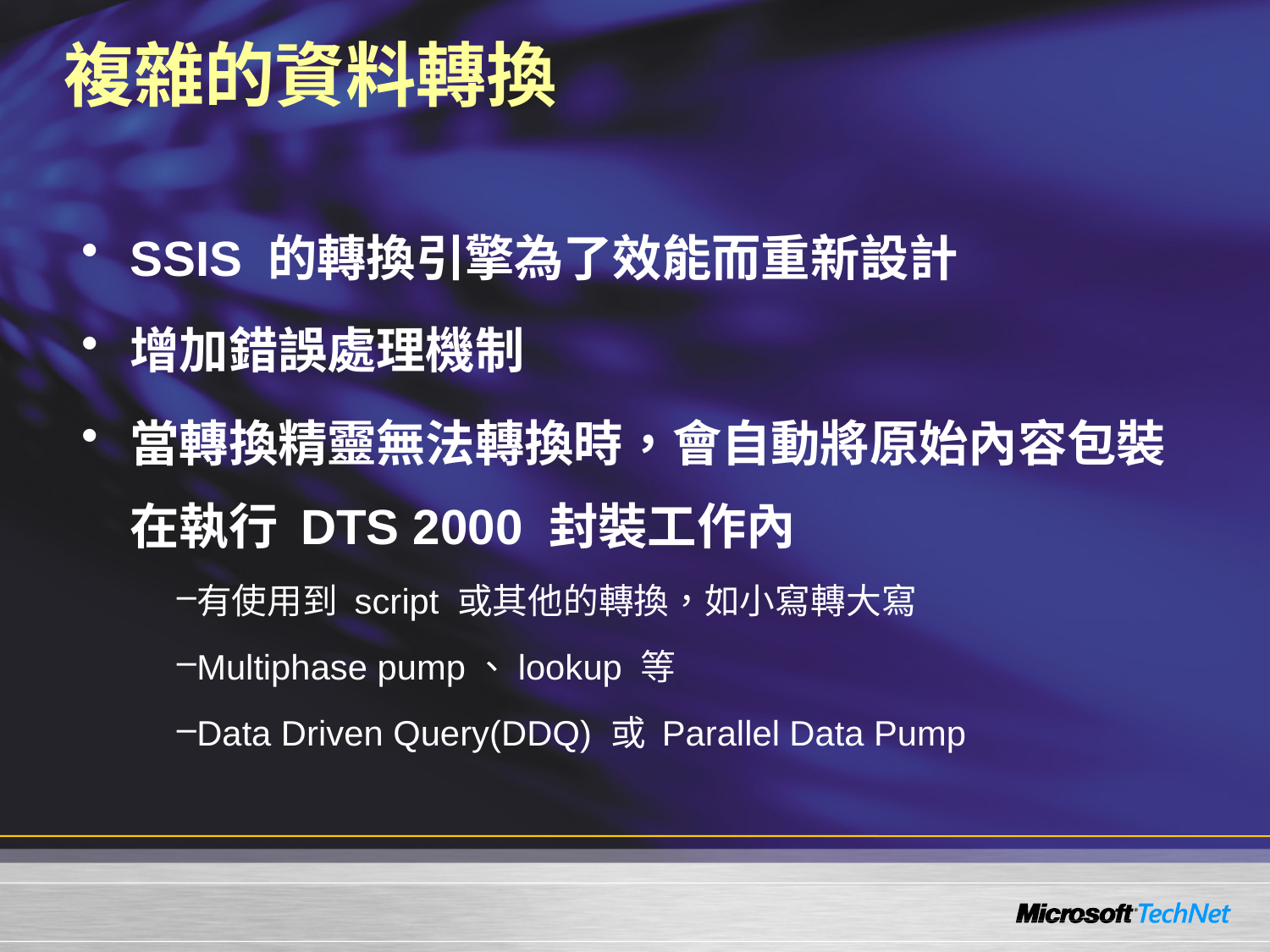

# 複雜的資料轉換
SSIS 的轉換引擎為了效能而重新設計
增加錯誤處理機制
當轉換精靈無法轉換時，會自動將原始內容包裝在執行 DTS 2000 封裝工作內
有使用到 script 或其他的轉換，如小寫轉大寫
Multiphase pump、lookup 等
Data Driven Query(DDQ) 或 Parallel Data Pump